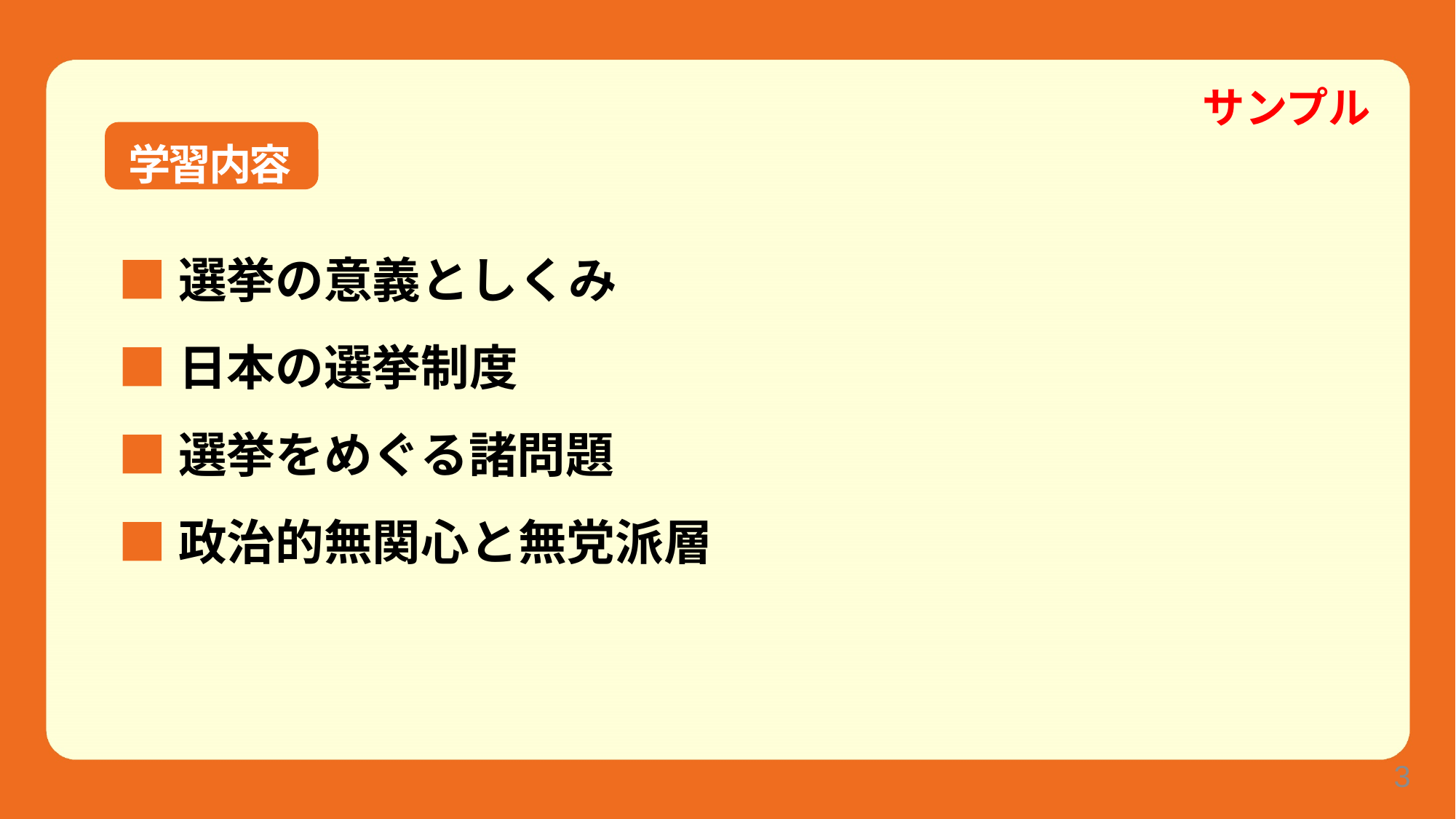

■選挙の意義としくみ
■日本の選挙制度
■選挙をめぐる諸問題
■政治的無関心と無党派層